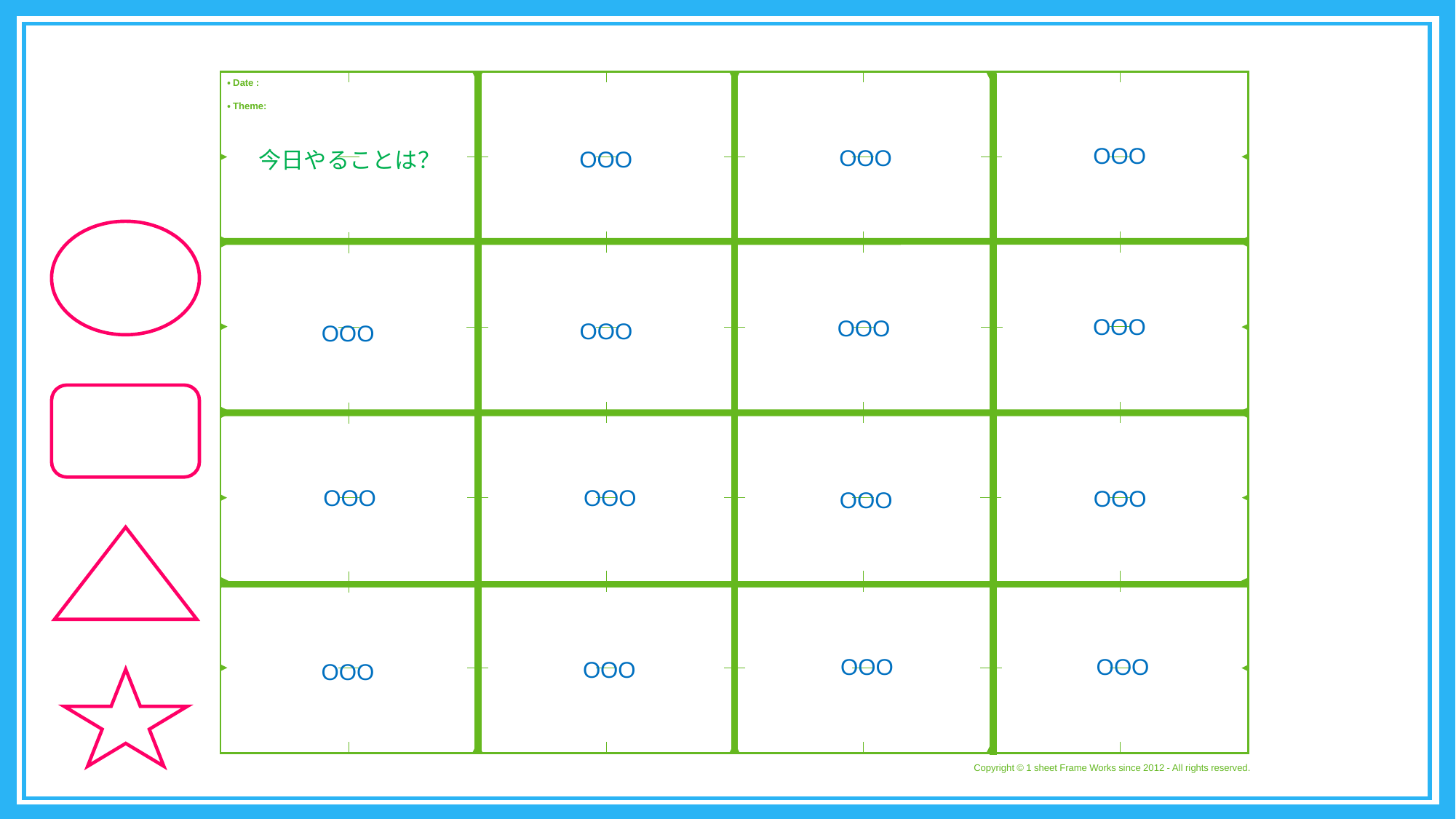

・Date :

 ・Theme:

Copyright © 1 sheet Frame Works since 2012 - All rights reserved.
OOO
今日やることは？
OOO
OOO

OOO
OOO
OOO
OOO

OOO
OOO
OOO
OOO

OOO
OOO
OOO
OOO